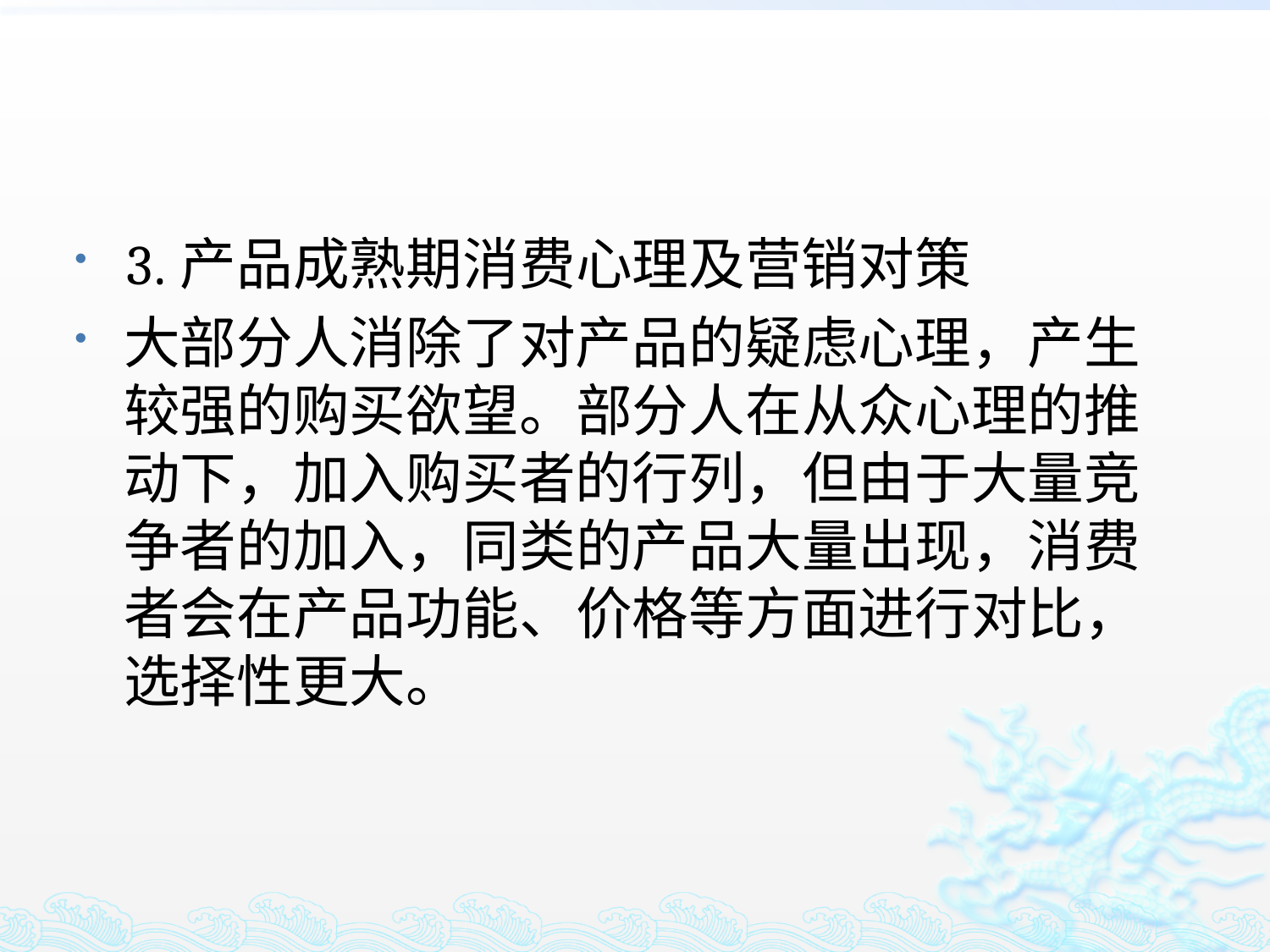

#
3.产品成熟期消费心理及营销对策
大部分人消除了对产品的疑虑心理，产生较强的购买欲望。部分人在从众心理的推动下，加入购买者的行列，但由于大量竞争者的加入，同类的产品大量出现，消费者会在产品功能、价格等方面进行对比，选择性更大。